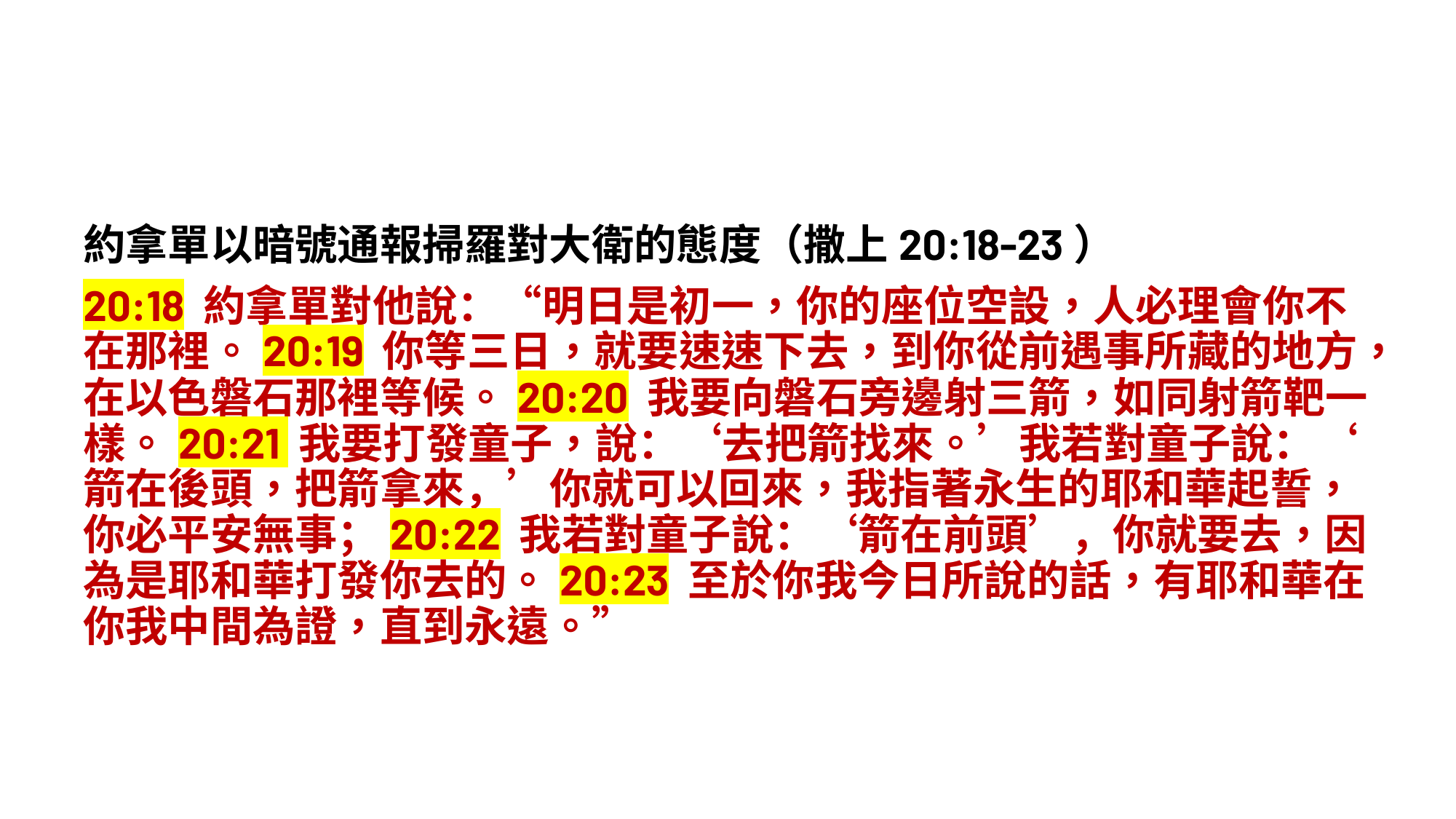

約拿單以暗號通報掃羅對大衛的態度（撒上20:18-23）
20:18 約拿單對他說：“明日是初一，你的座位空設，人必理會你不在那裡。20:19 你等三日，就要速速下去，到你從前遇事所藏的地方，在以色磐石那裡等候。20:20 我要向磐石旁邊射三箭，如同射箭靶一樣。20:21 我要打發童子，說：‘去把箭找來。’我若對童子說：‘箭在後頭，把箭拿來，’你就可以回來，我指著永生的耶和華起誓，你必平安無事；20:22 我若對童子說：‘箭在前頭’，你就要去，因為是耶和華打發你去的。20:23 至於你我今日所說的話，有耶和華在你我中間為證，直到永遠。”